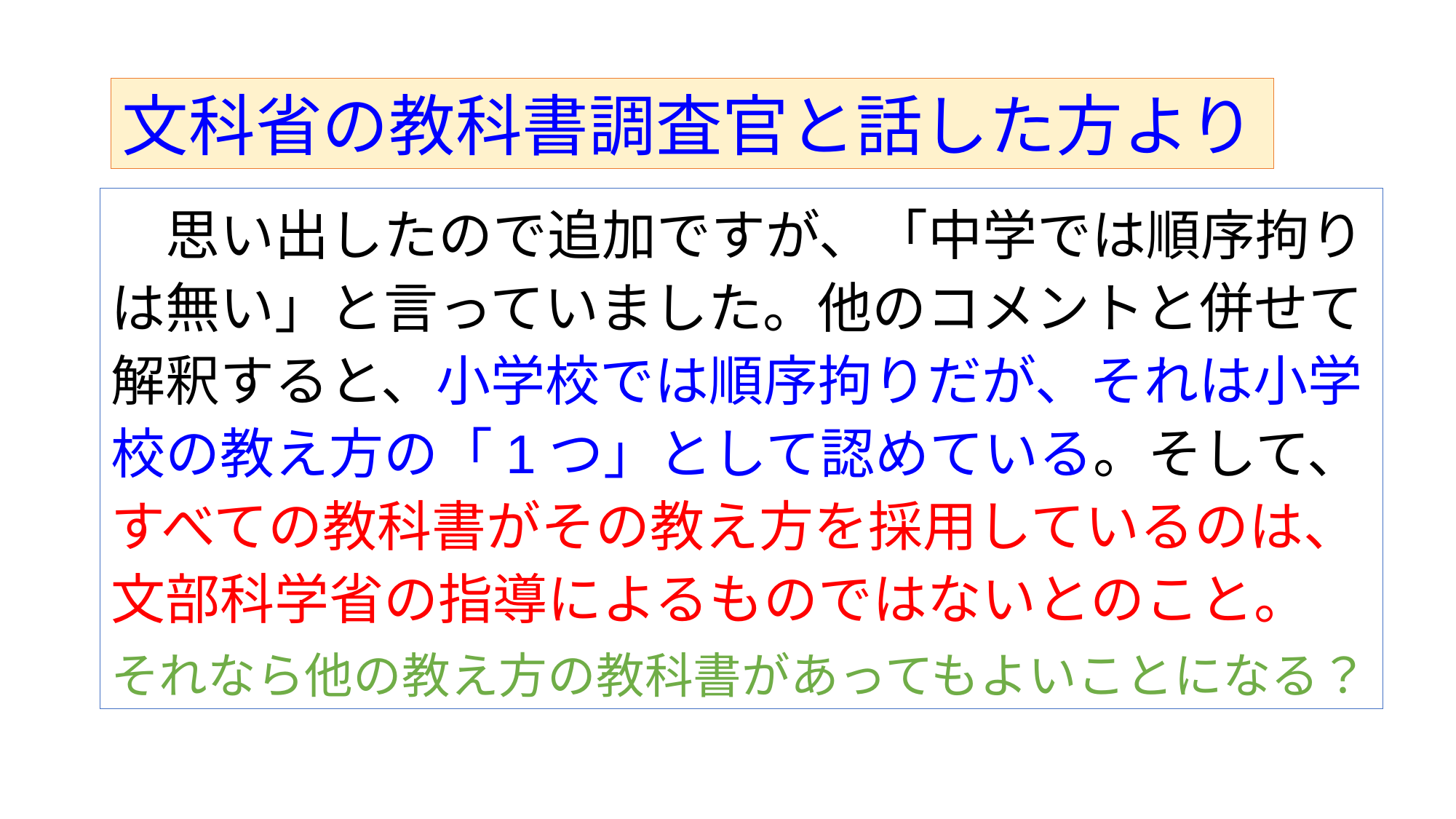

文科省の教科書調査官と話した方より
　思い出したので追加ですが、「中学では順序拘りは無い」と言っていました。他のコメントと併せて解釈すると、小学校では順序拘りだが、それは小学校の教え方の「1つ」として認めている。そして、すべての教科書がその教え方を採用しているのは、文部科学省の指導によるものではないとのこと。
それなら他の教え方の教科書があってもよいことになる？